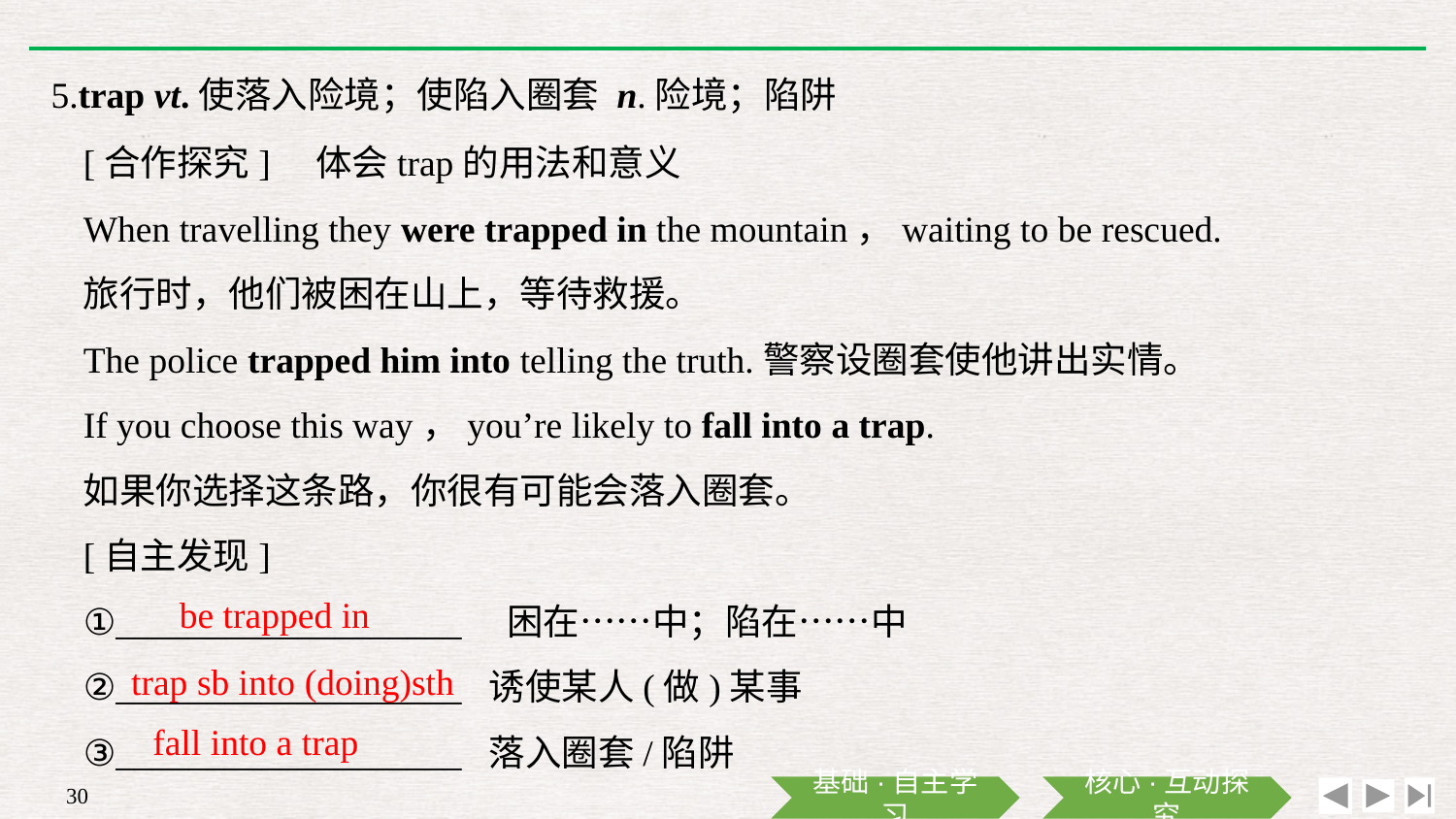

5.trap vt.使落入险境；使陷入圈套 n.险境；陷阱
[合作探究]　体会trap的用法和意义
When travelling they were trapped in the mountain，waiting to be rescued.
旅行时，他们被困在山上，等待救援。
The police trapped him into telling the truth.警察设圈套使他讲出实情。
If you choose this way，you’re likely to fall into a trap.
如果你选择这条路，你很有可能会落入圈套。
[自主发现]
①___________________　困在……中；陷在……中
②___________________  诱使某人(做)某事
③___________________  落入圈套/陷阱
be trapped in
trap sb into (doing)sth
fall into a trap